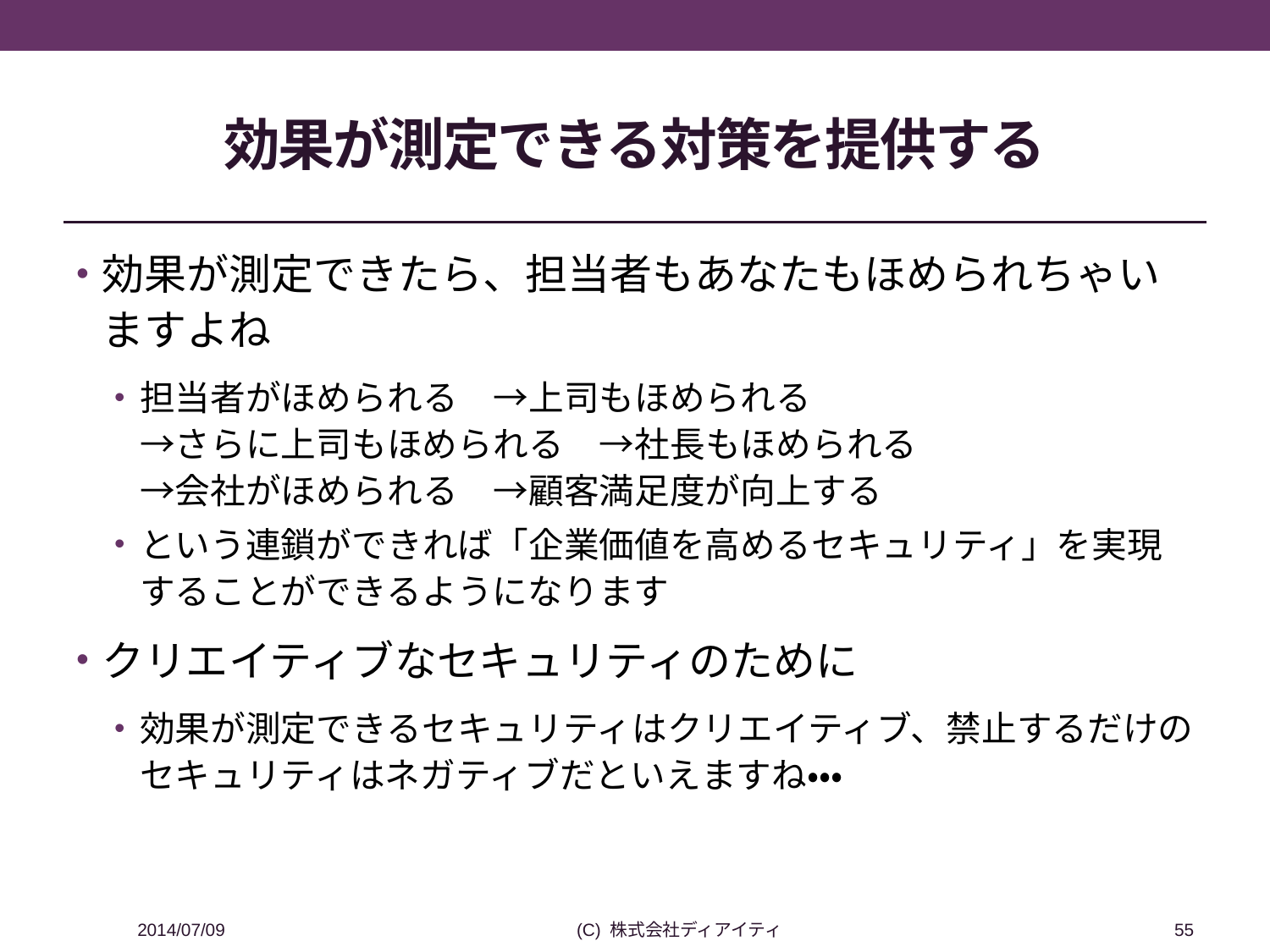

# 効果が測定できる対策を提供する
効果が測定できたら、担当者もあなたもほめられちゃいますよね
担当者がほめられる　→上司もほめられる
→さらに上司もほめられる　→社長もほめられる
→会社がほめられる　→顧客満足度が向上する
という連鎖ができれば「企業価値を高めるセキュリティ」を実現することができるようになります
クリエイティブなセキュリティのために
効果が測定できるセキュリティはクリエイティブ、禁止するだけのセキュリティはネガティブだといえますね・・・

2014/07/09
(C) 株式会社ディアイティ
55